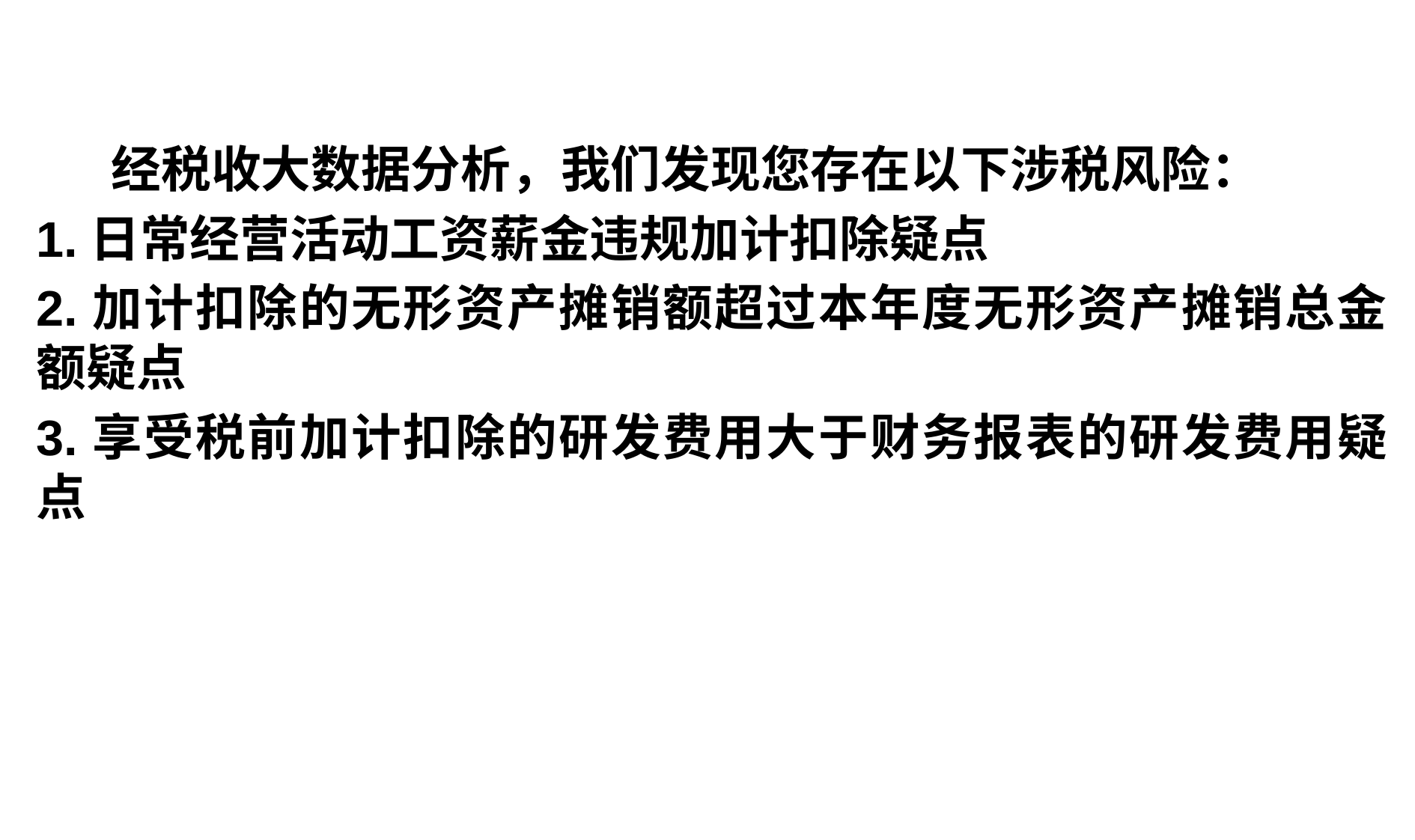

经税收大数据分析，我们发现您存在以下涉税风险：
1.日常经营活动工资薪金违规加计扣除疑点
2.加计扣除的无形资产摊销额超过本年度无形资产摊销总金额疑点
3.享受税前加计扣除的研发费用大于财务报表的研发费用疑点